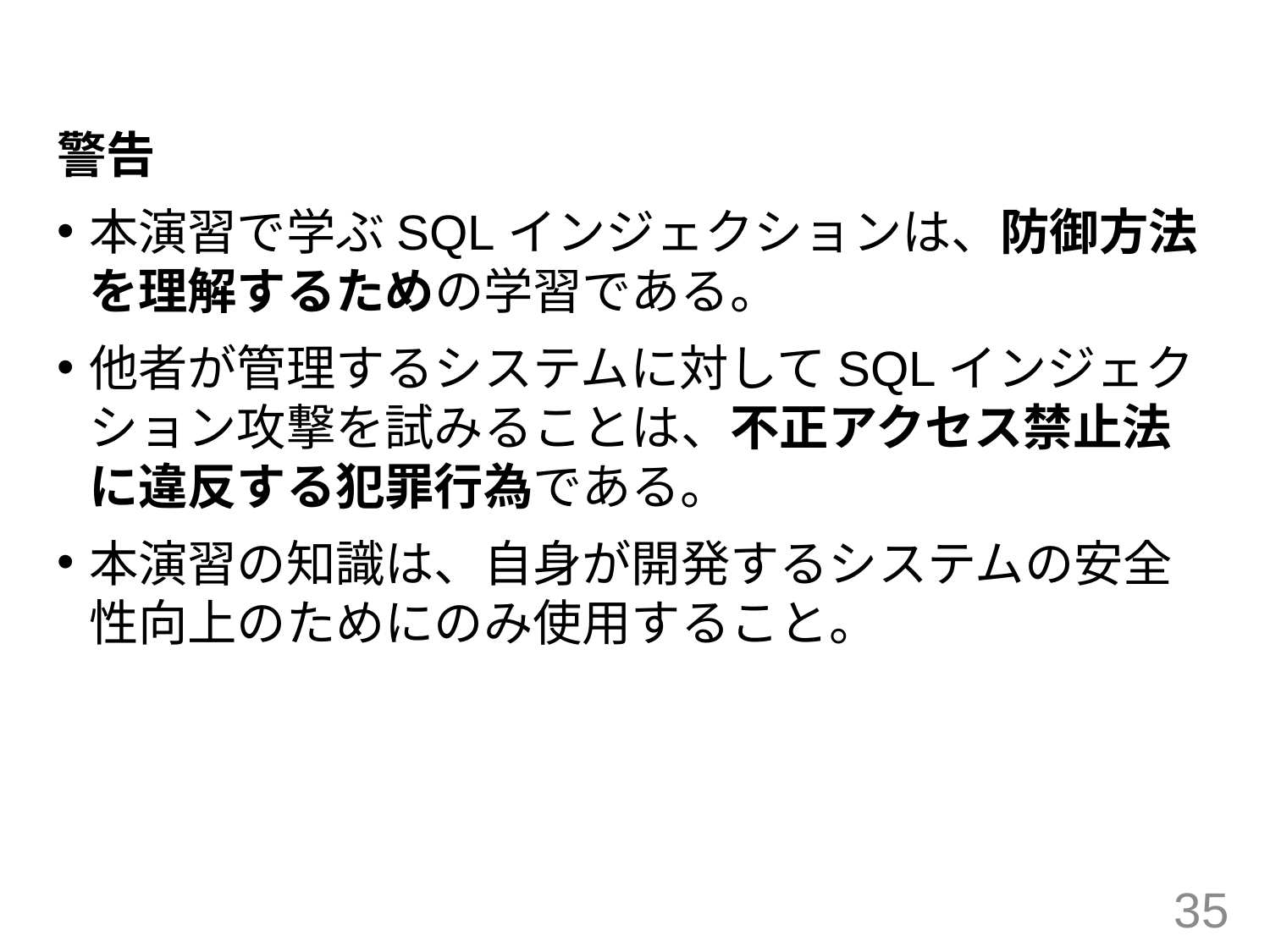

#
警告
本演習で学ぶSQLインジェクションは、防御方法を理解するための学習である。
他者が管理するシステムに対してSQLインジェクション攻撃を試みることは、不正アクセス禁止法に違反する犯罪行為である。
本演習の知識は、自身が開発するシステムの安全性向上のためにのみ使用すること。

35